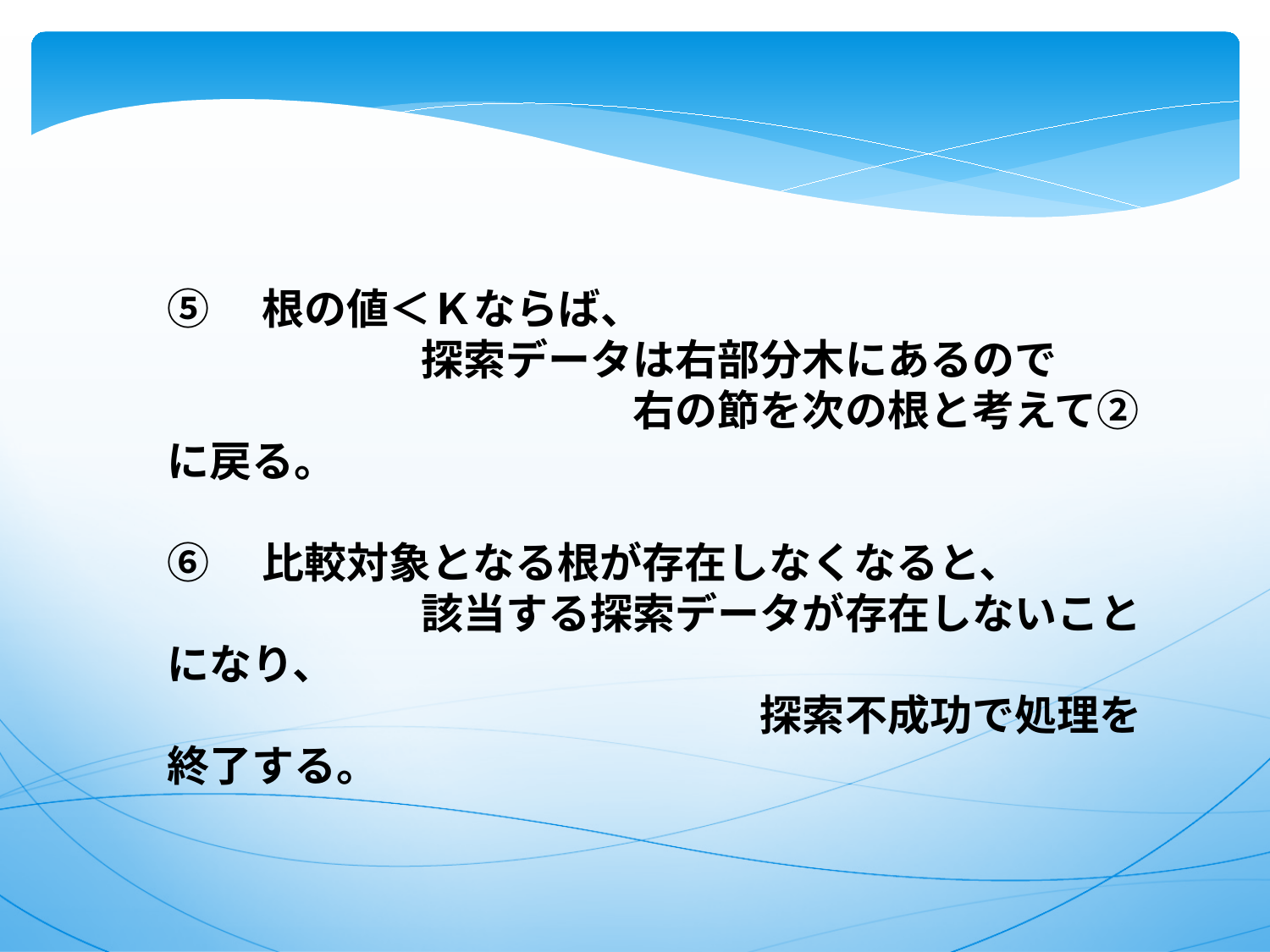

⑤　根の値＜Ｋならば、
　　　　　　探索データは右部分木にあるので
　　　　　　　　　　　右の節を次の根と考えて②に戻る。

⑥　比較対象となる根が存在しなくなると、
　　　　　　該当する探索データが存在しないことになり、
　　　　　　　　　　　　　　探索不成功で処理を終了する。